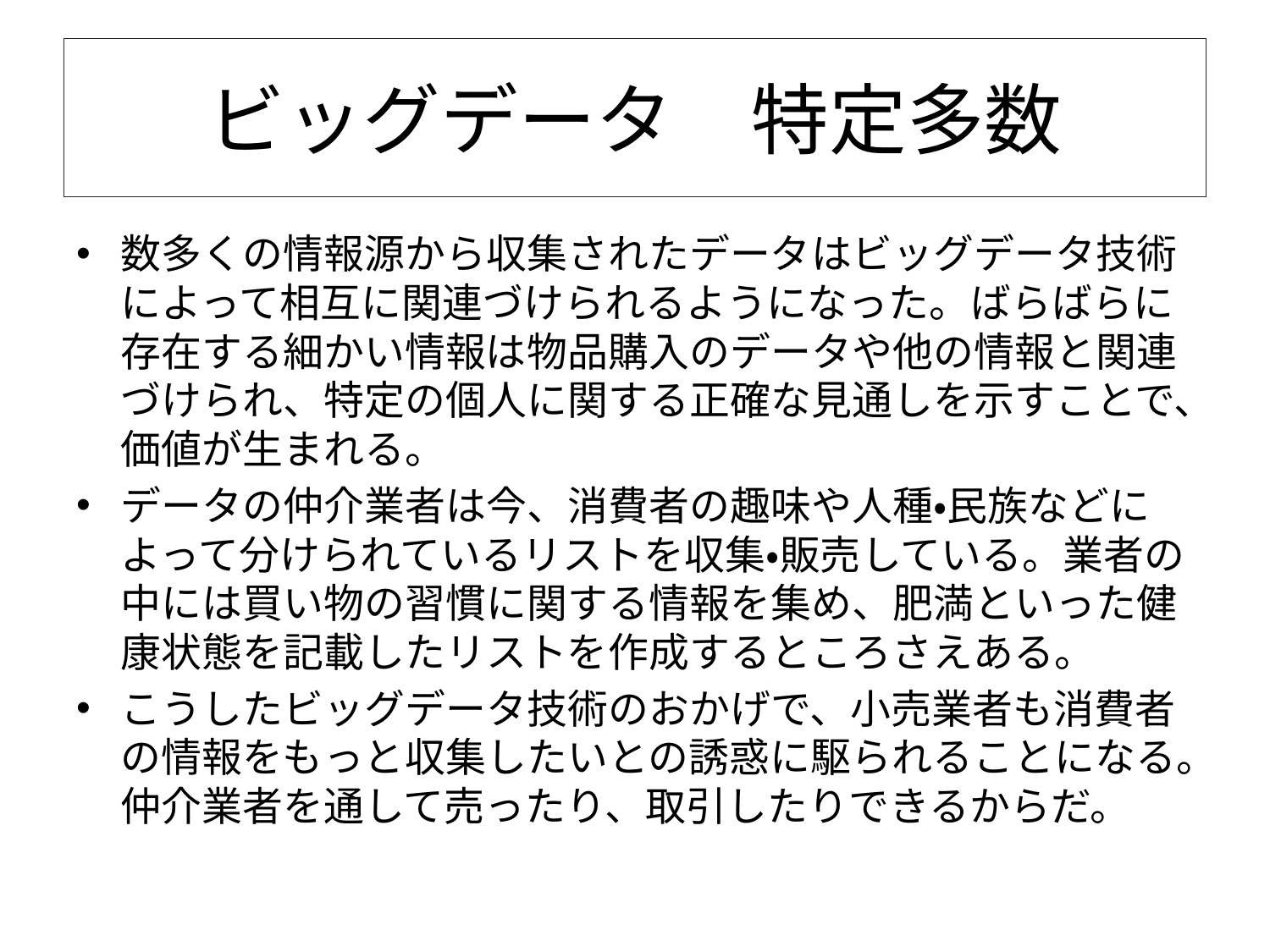

# ビッグデータ　特定多数
数多くの情報源から収集されたデータはビッグデータ技術によって相互に関連づけられるようになった。ばらばらに存在する細かい情報は物品購入のデータや他の情報と関連づけられ、特定の個人に関する正確な見通しを示すことで、価値が生まれる。
データの仲介業者は今、消費者の趣味や人種・民族などによって分けられているリストを収集・販売している。業者の中には買い物の習慣に関する情報を集め、肥満といった健康状態を記載したリストを作成するところさえある。
こうしたビッグデータ技術のおかげで、小売業者も消費者の情報をもっと収集したいとの誘惑に駆られることになる。仲介業者を通して売ったり、取引したりできるからだ。